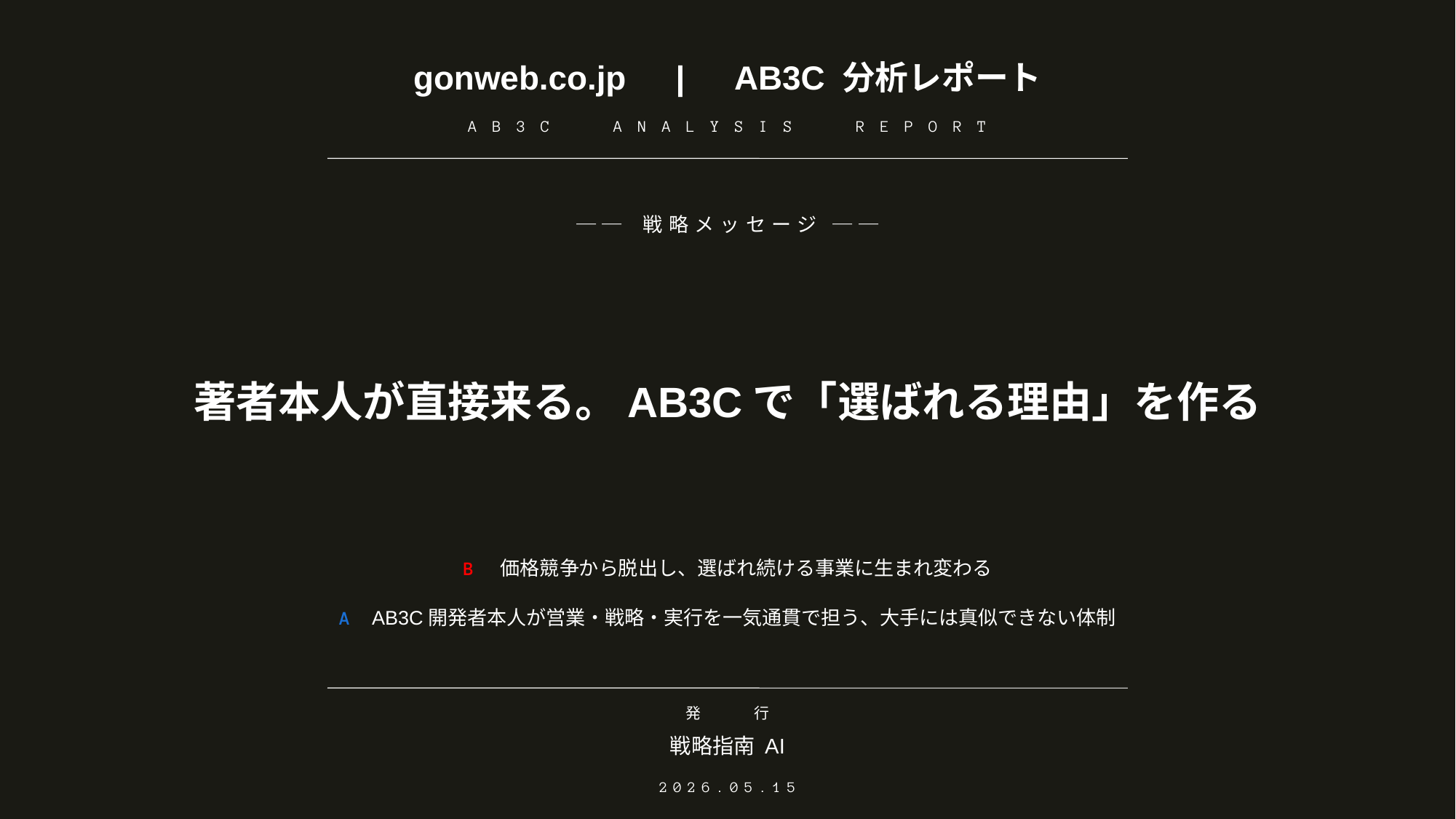

gonweb.co.jp　|　AB3C 分析レポート
AB3C  ANALYSIS  REPORT

── 戦略メッセージ ──
著者本人が直接来る。AB3Cで「選ばれる理由」を作る
B  価格競争から脱出し、選ばれ続ける事業に生まれ変わる
A  AB3C開発者本人が営業・戦略・実行を一気通貫で担う、大手には真似できない体制

発  行
戦略指南 AI
2026.05.15